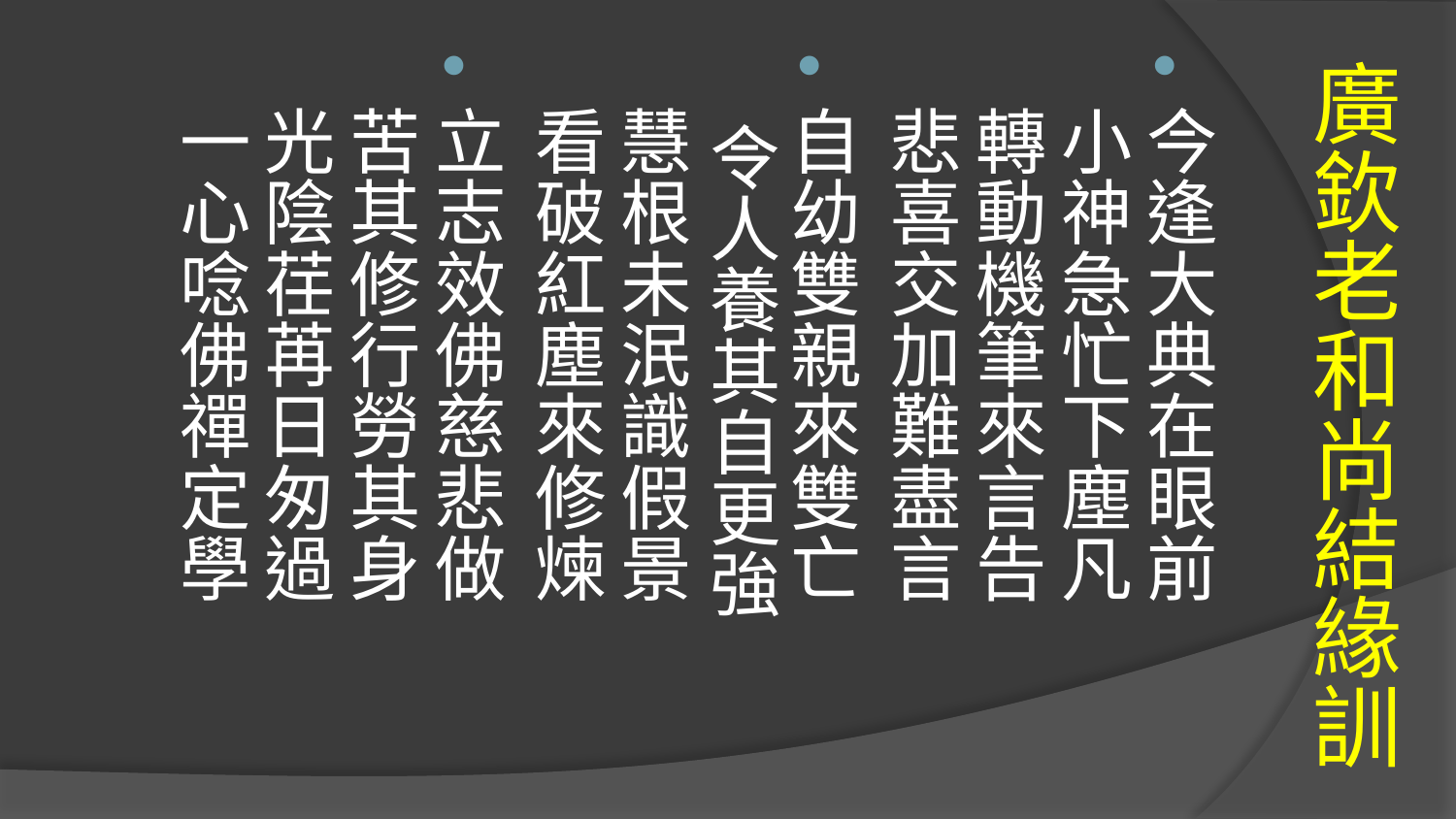

今逢大典在眼前           小神急忙下塵凡
轉動機筆來言告          悲喜交加難盡言
自幼雙親來雙亡            令人養其自更強
慧根未泯識假景           看破紅塵來修煉
立志效佛慈悲做           苦其修行勞其身
光陰荏苒日匆過           一心唸佛禪定學

# 廣欽老和尚結緣訓